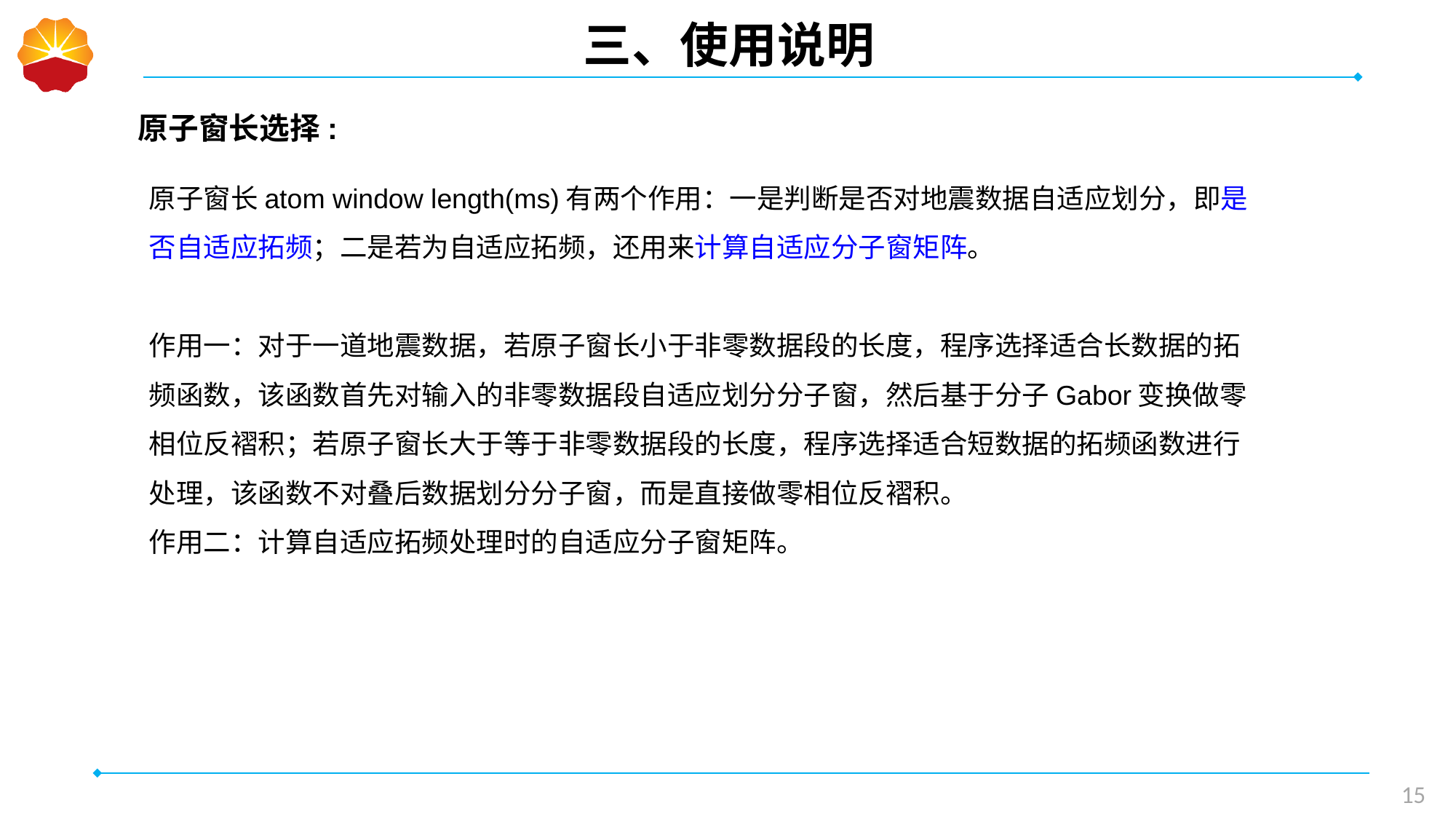

三、使用说明
原子窗长选择:
原子窗长atom window length(ms)有两个作用：一是判断是否对地震数据自适应划分，即是否自适应拓频；二是若为自适应拓频，还用来计算自适应分子窗矩阵。

作用一：对于一道地震数据，若原子窗长小于非零数据段的长度，程序选择适合长数据的拓频函数，该函数首先对输入的非零数据段自适应划分分子窗，然后基于分子Gabor变换做零相位反褶积；若原子窗长大于等于非零数据段的长度，程序选择适合短数据的拓频函数进行处理，该函数不对叠后数据划分分子窗，而是直接做零相位反褶积。
作用二：计算自适应拓频处理时的自适应分子窗矩阵。
15